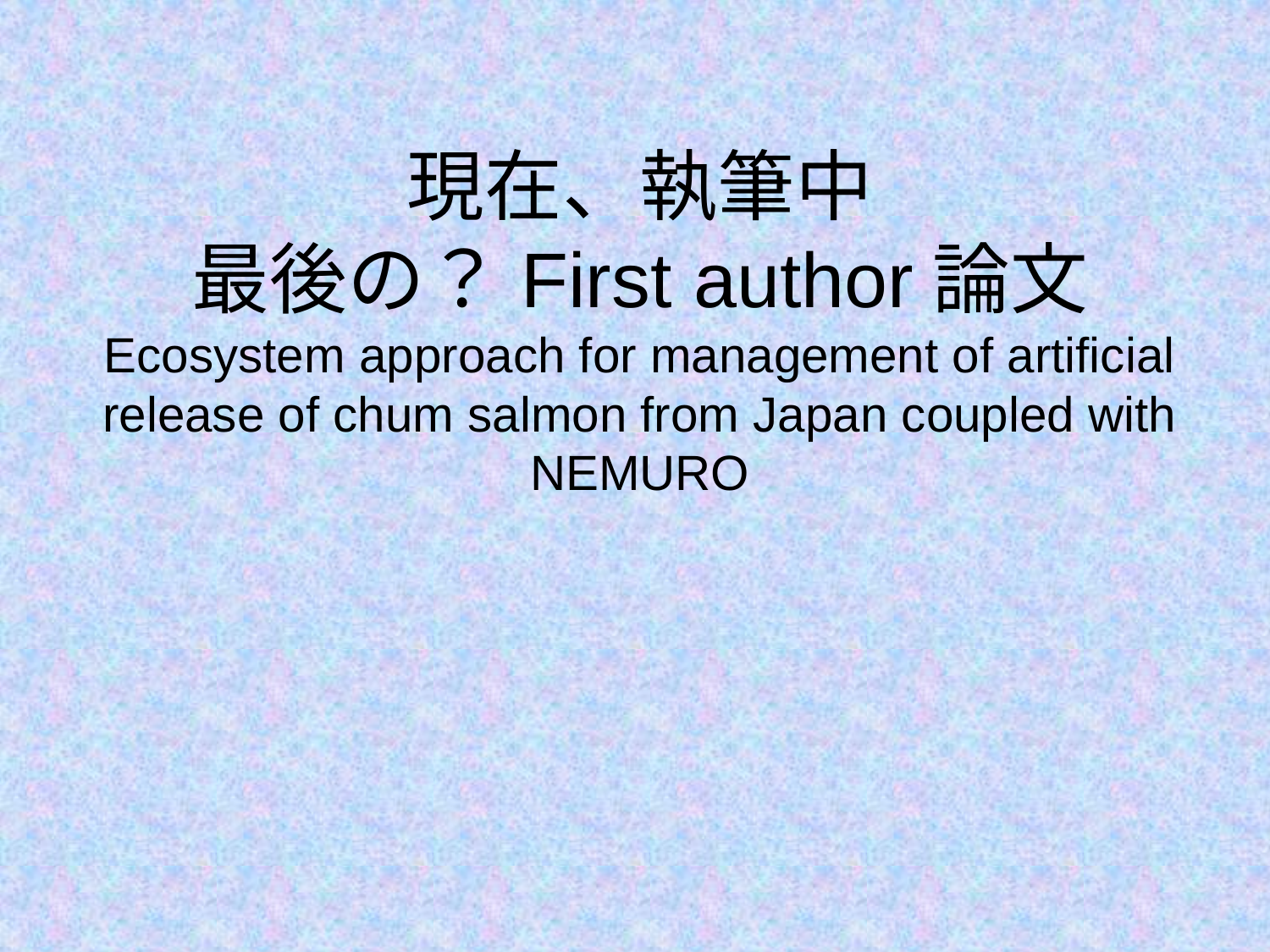

# 現在、執筆中 最後の？First author論文 Ecosystem approach for management of artificial release of chum salmon from Japan coupled with NEMURO